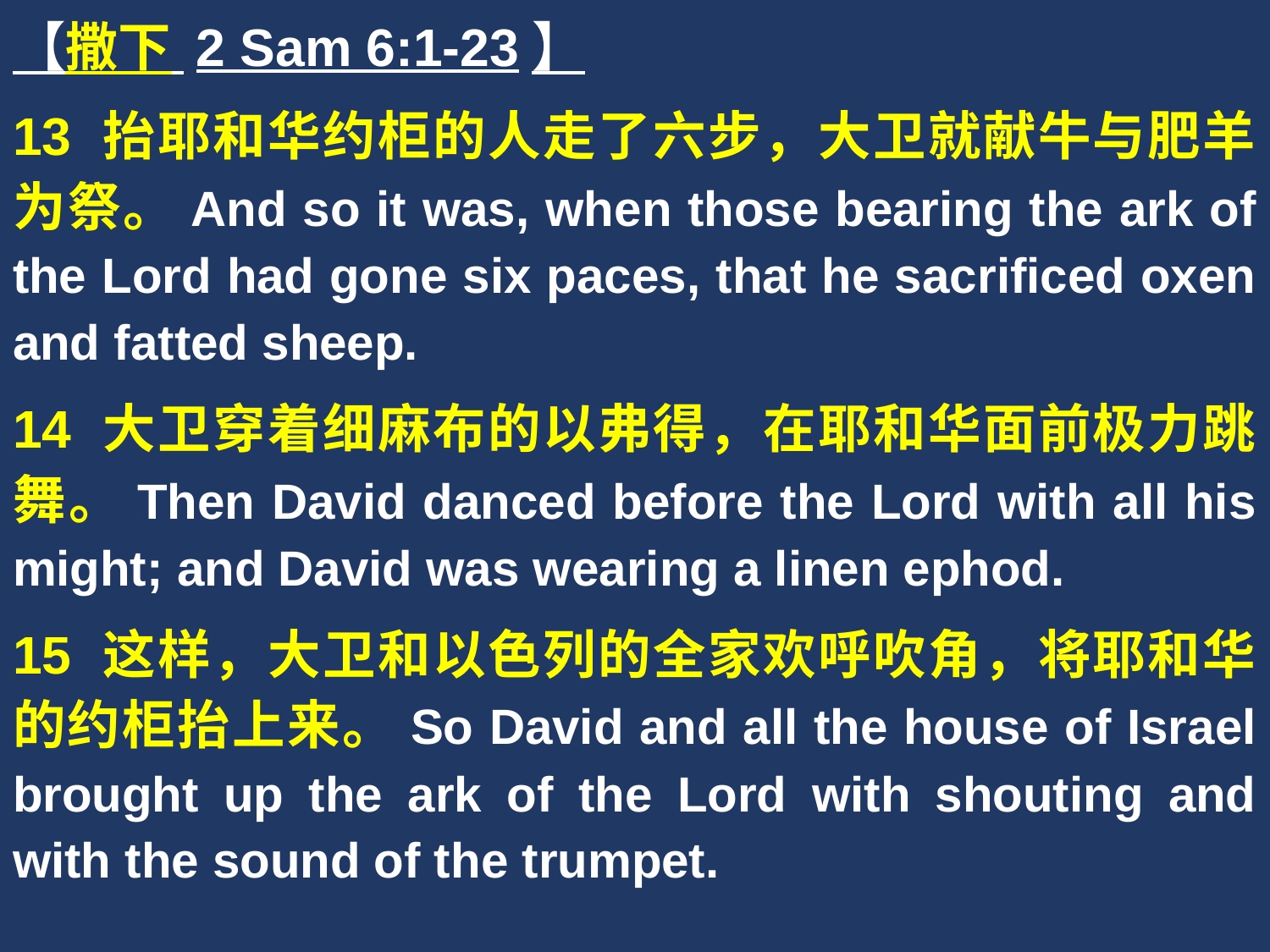

【撒下 2 Sam 6:1-23】
13 抬耶和华约柜的人走了六步，大卫就献牛与肥羊为祭。And so it was, when those bearing the ark of the Lord had gone six paces, that he sacrificed oxen and fatted sheep.
14 大卫穿着细麻布的以弗得，在耶和华面前极力跳舞。Then David danced before the Lord with all his might; and David was wearing a linen ephod.
15 这样，大卫和以色列的全家欢呼吹角，将耶和华的约柜抬上来。So David and all the house of Israel brought up the ark of the Lord with shouting and with the sound of the trumpet.